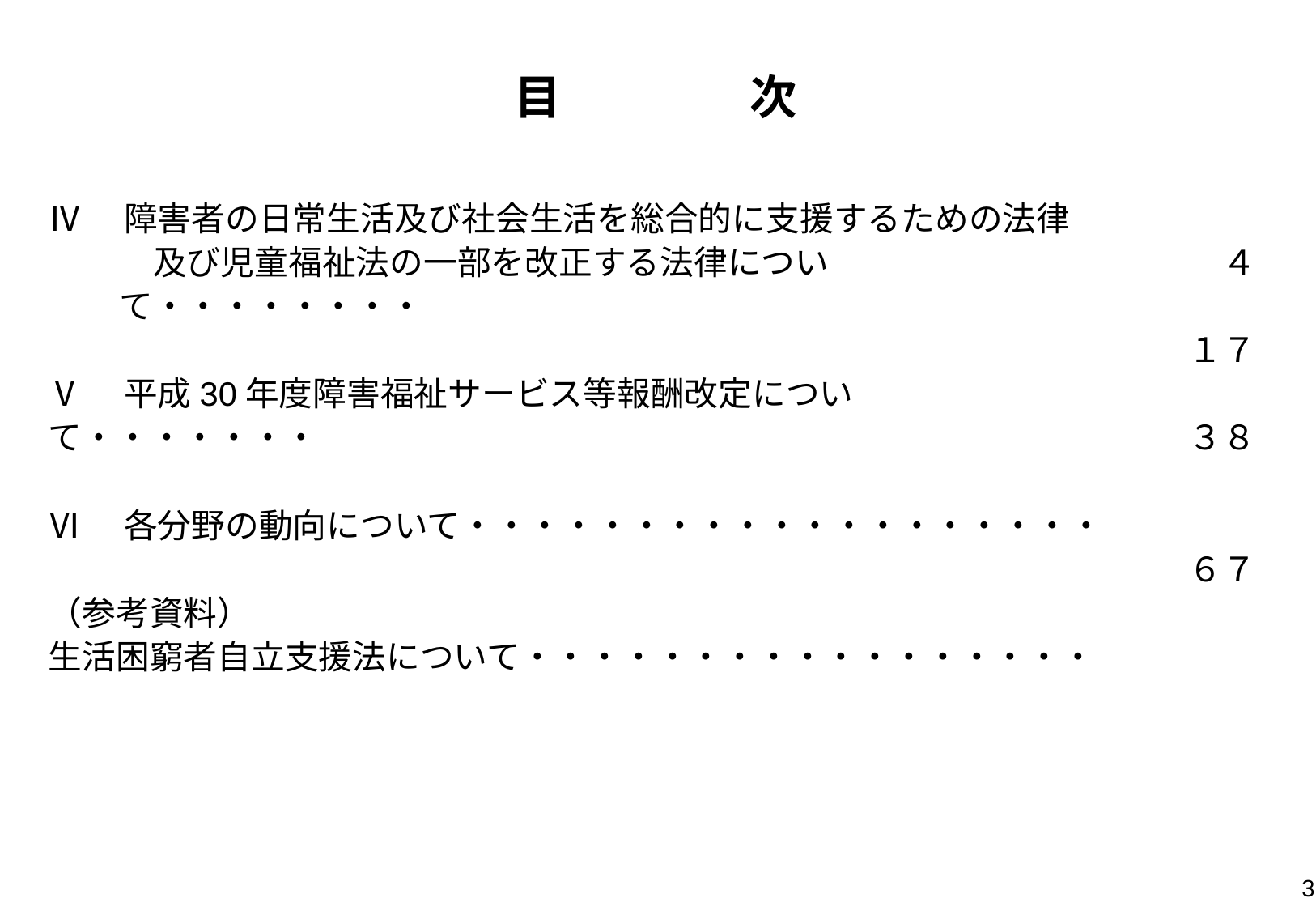

目　　　　次
Ⅳ　障害者の日常生活及び社会生活を総合的に支援するための法律　　及び児童福祉法の一部を改正する法律について・・・・・・・・

Ⅴ　平成30年度障害福祉サービス等報酬改定について・・・・・・・

Ⅵ　各分野の動向について・・・・・・・・・・・・・・・・・・・

（参考資料）
生活困窮者自立支援法について・・・・・・・・・・・・・・・・・

４

１７

３８

６７
3